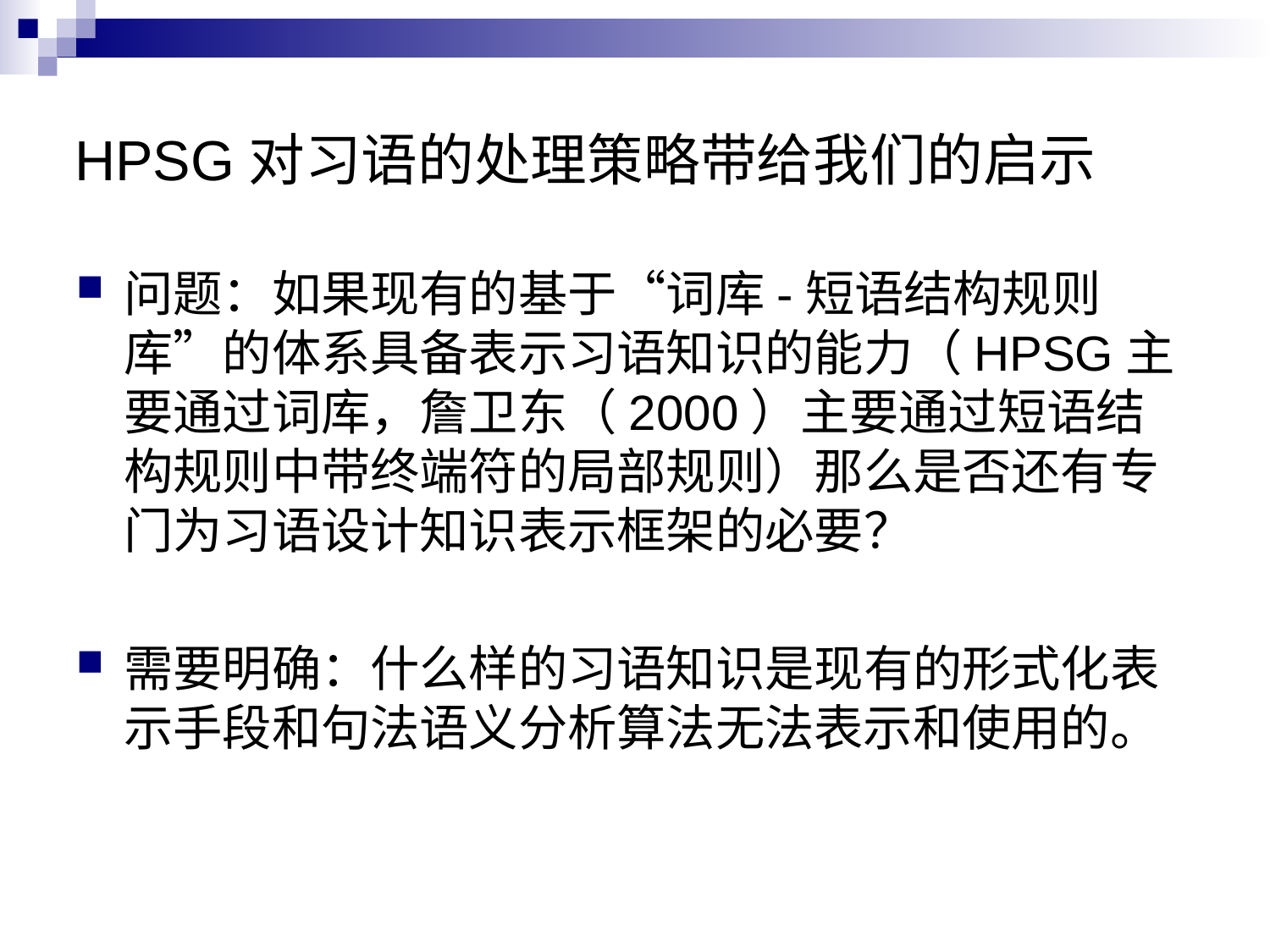

# HPSG对习语的处理策略带给我们的启示
问题：如果现有的基于“词库-短语结构规则库”的体系具备表示习语知识的能力（HPSG主要通过词库，詹卫东（2000）主要通过短语结构规则中带终端符的局部规则）那么是否还有专门为习语设计知识表示框架的必要？

需要明确：什么样的习语知识是现有的形式化表示手段和句法语义分析算法无法表示和使用的。